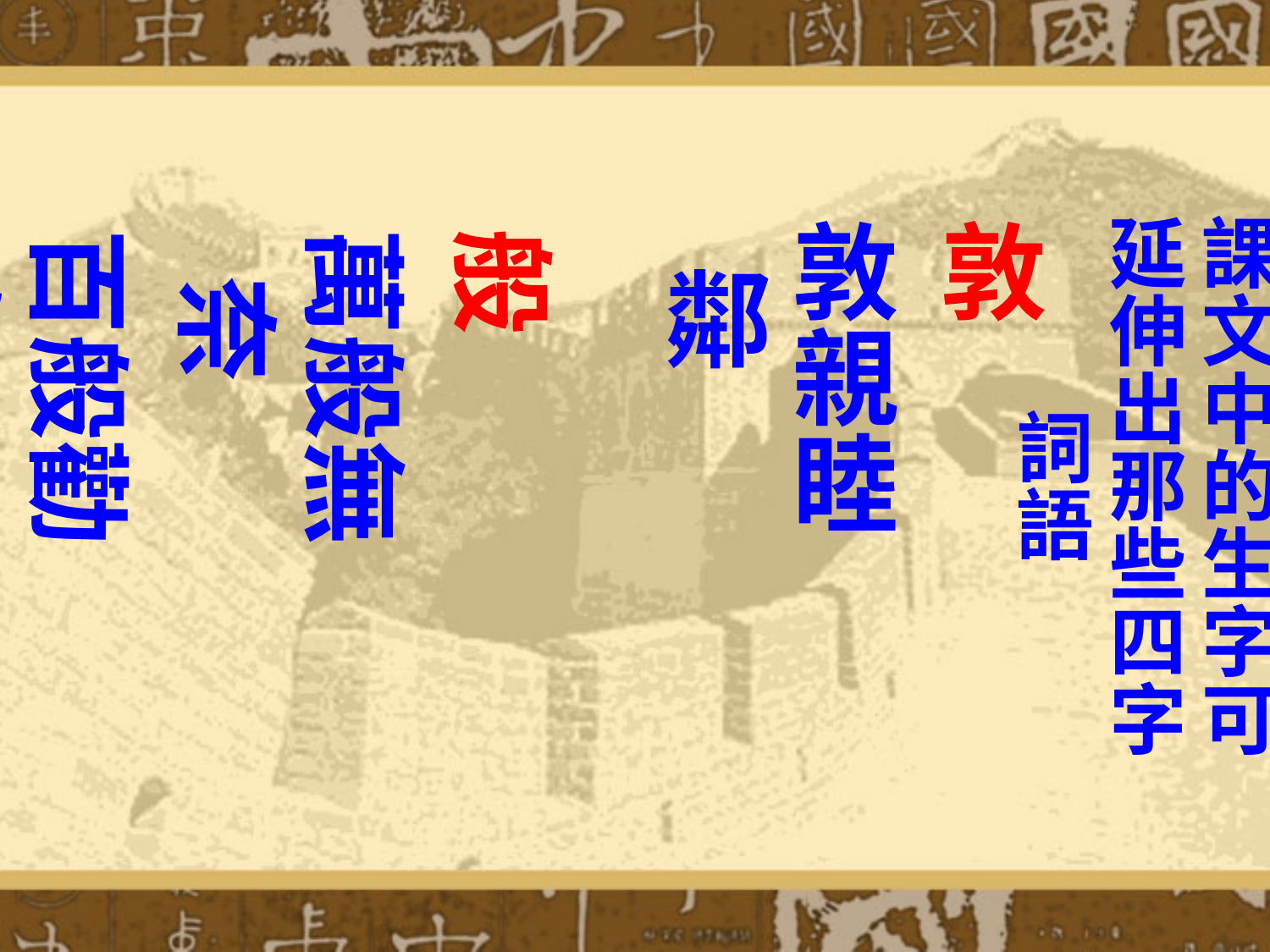

# 課文中的生字可延伸出那些四字詞語
敦
敦親睦鄰
般
萬般無奈
百般勸解